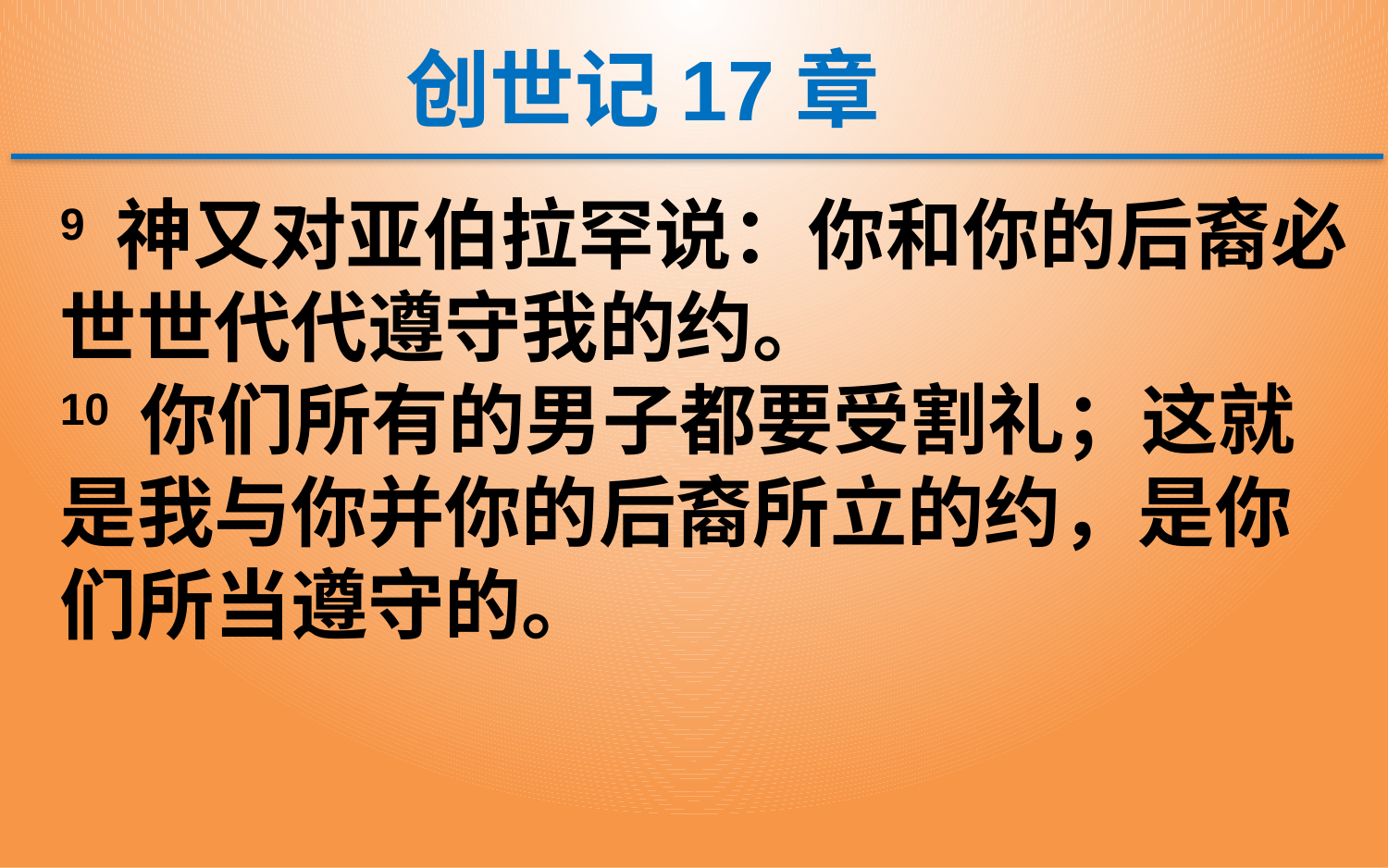

创世记17章
9 神又对亚伯拉罕说：你和你的后裔必世世代代遵守我的约。
10 你们所有的男子都要受割礼；这就是我与你并你的后裔所立的约，是你们所当遵守的。